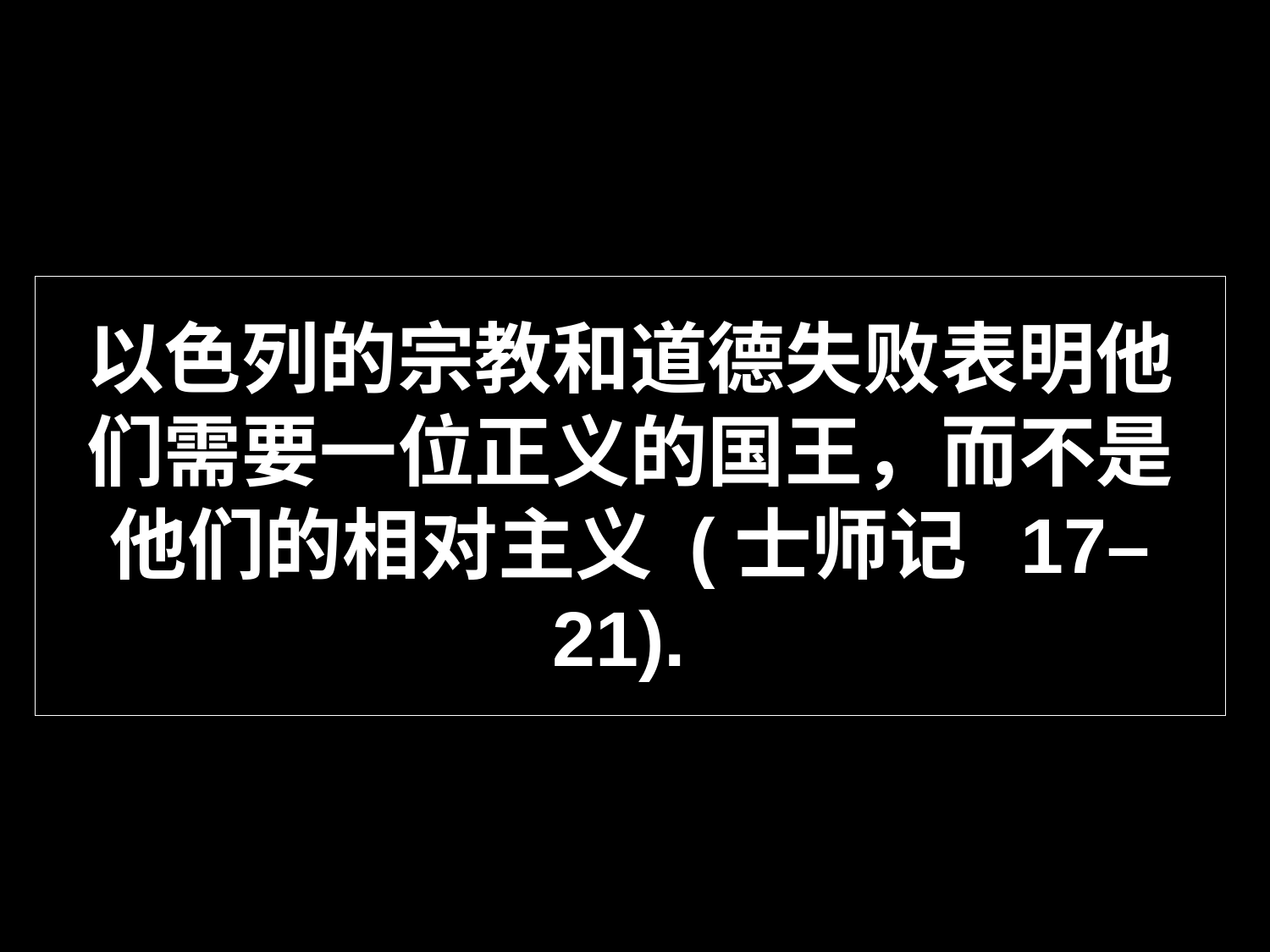

# 以色列的宗教和道德失败表明他们需要一位正义的国王，而不是他们的相对主义 (士师记  17–21).